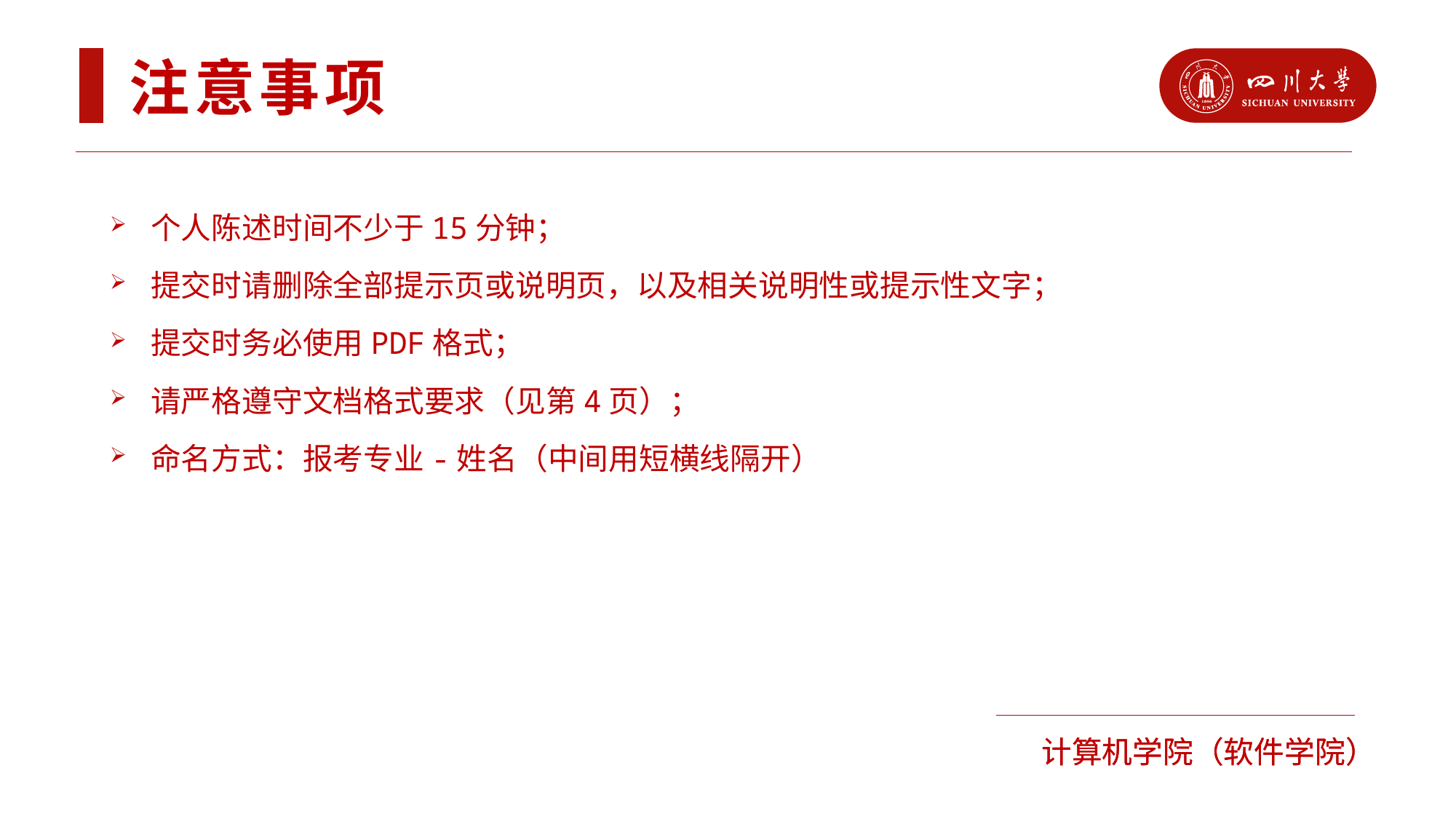

注意事项
个人陈述时间不少于15分钟；
提交时请删除全部提示页或说明页，以及相关说明性或提示性文字；
提交时务必使用PDF格式；
请严格遵守文档格式要求（见第4页）；
命名方式：报考专业-姓名（中间用短横线隔开）